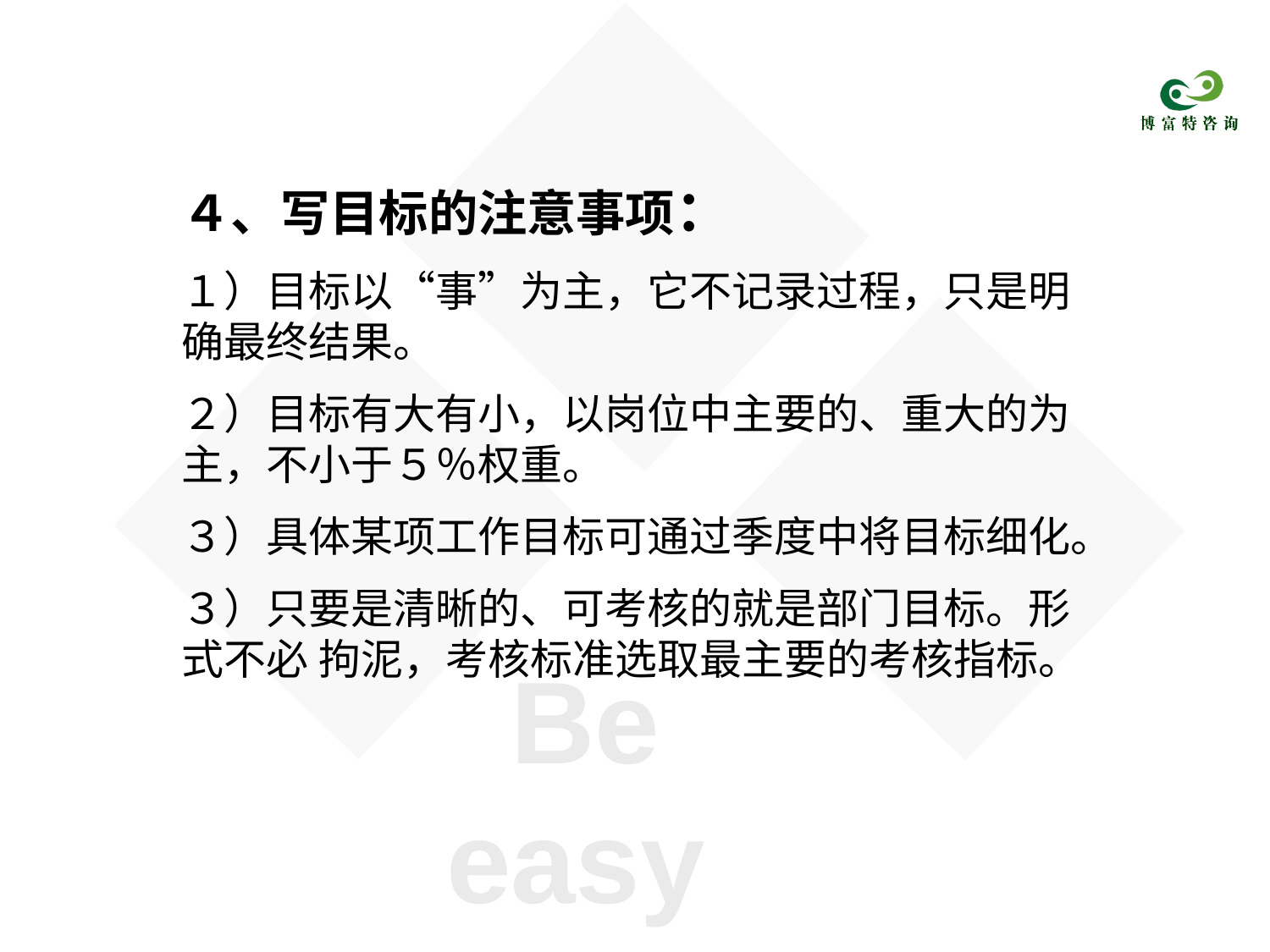

４、写目标的注意事项：
１）目标以“事”为主，它不记录过程，只是明确最终结果。
２）目标有大有小，以岗位中主要的、重大的为主，不小于５％权重。
３）具体某项工作目标可通过季度中将目标细化。
３）只要是清晰的、可考核的就是部门目标。形式不必 拘泥，考核标准选取最主要的考核指标。